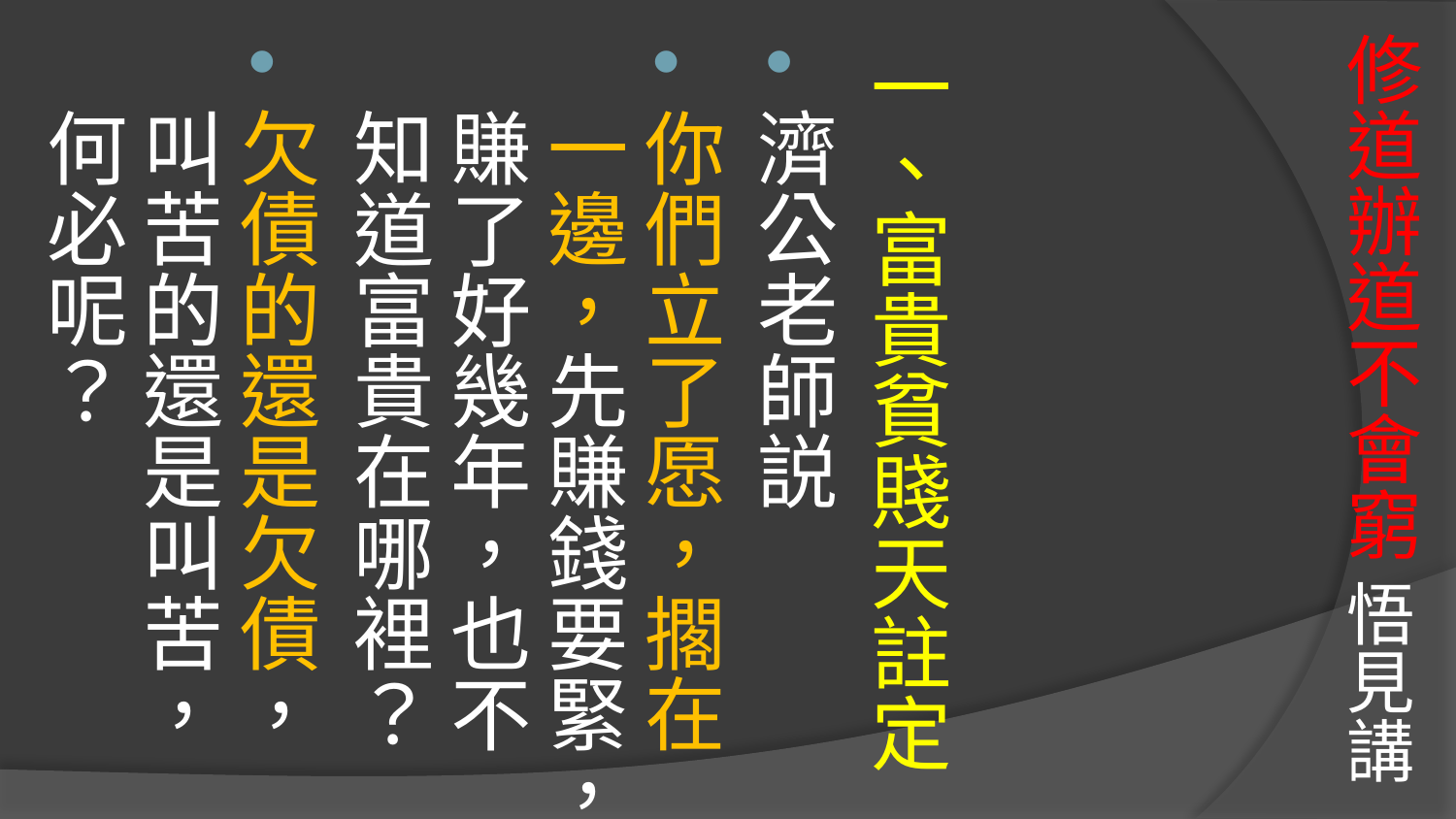

# 修道辦道不會窮 悟見講
一、富貴貧賤天註定
濟公老師説
你們立了愿，擱在一邊，先賺錢要緊，賺了好幾年，也不知道富貴在哪裡？
欠債的還是欠債，叫苦的還是叫苦，何必呢？